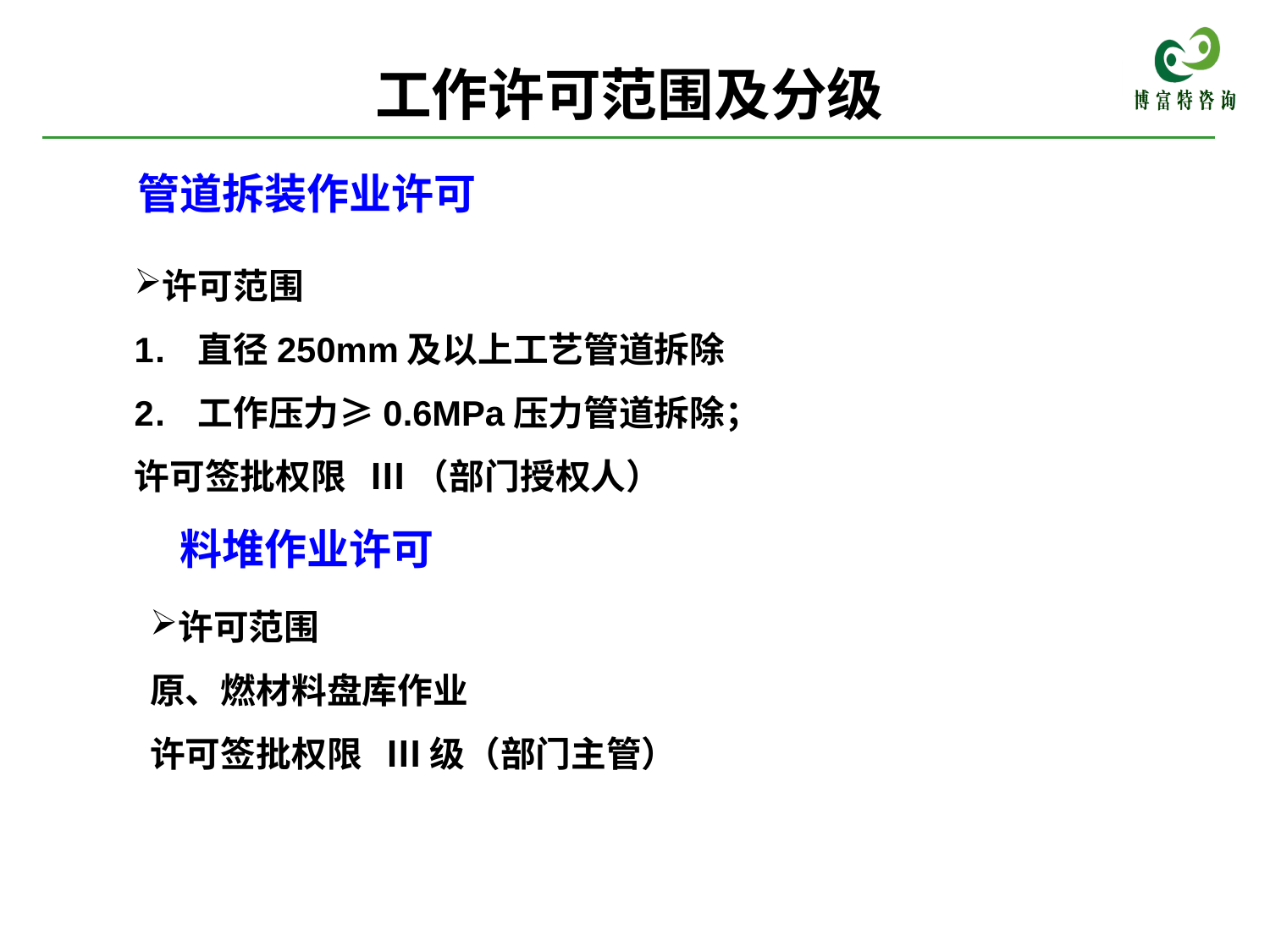

工作许可范围及分级
管道拆装作业许可
许可的范围
250mm及以上工艺管道拆装（如：三次风管，循环风机管道等）
管道内存在易燃、易爆介质或压力（如：柴油管道，窑、磨高、低压润滑油管、WHR蒸汽管道等）
级
许可范围
直径250mm及以上工艺管道拆除
工作压力≥0.6MPa压力管道拆除；
许可签批权限   Ⅲ （部门授权人）
料堆作业许可
许可范围
原、燃材料盘库作业
许可签批权限   Ⅲ 级（部门主管）